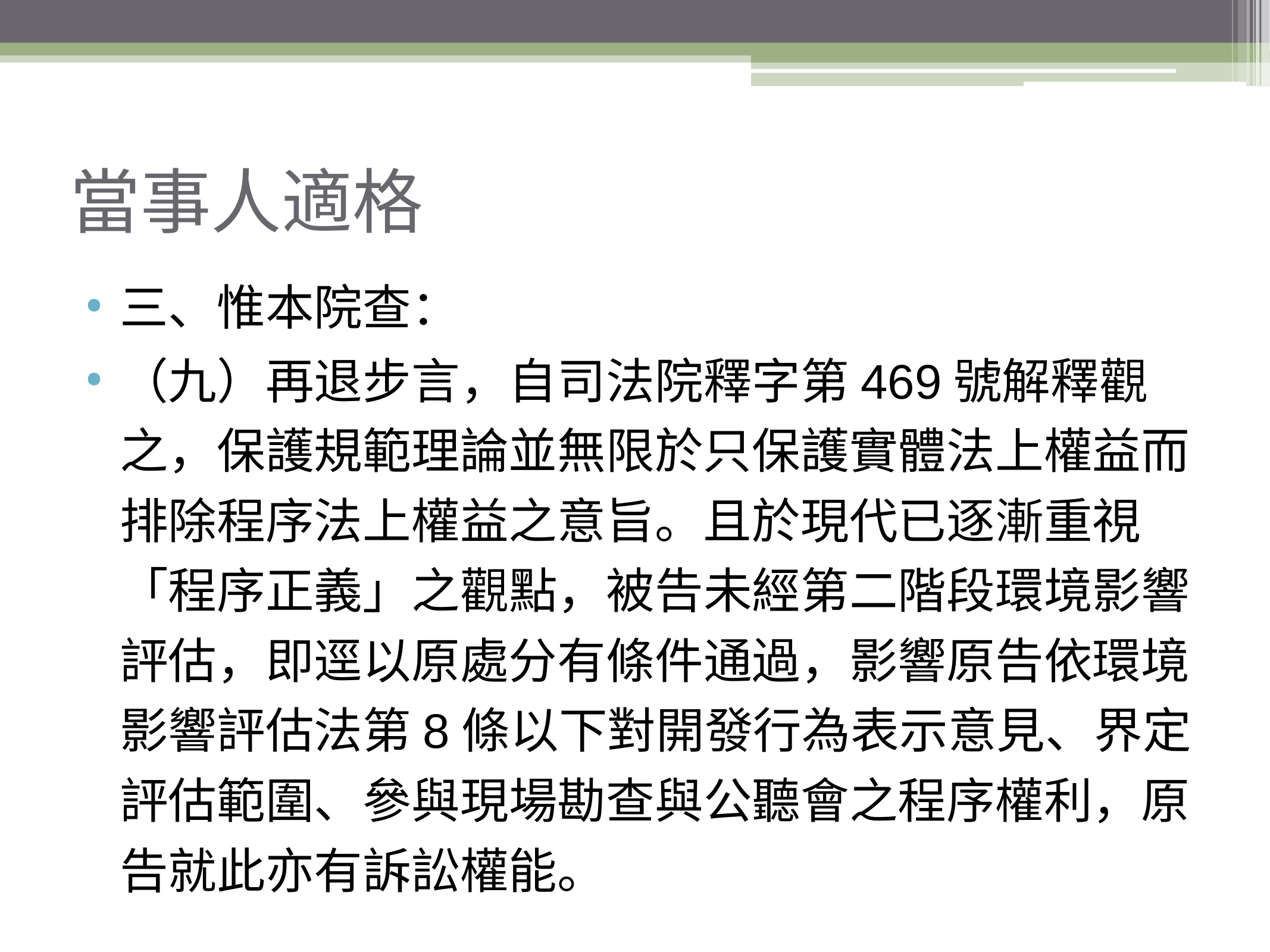

# 當事人適格
三、惟本院查：
（九）再退步言，自司法院釋字第469號解釋觀之，保護規範理論並無限於只保護實體法上權益而排除程序法上權益之意旨。且於現代已逐漸重視「程序正義」之觀點，被告未經第二階段環境影響評估，即逕以原處分有條件通過，影響原告依環境影響評估法第8條以下對開發行為表示意見、界定評估範圍、參與現場勘查與公聽會之程序權利，原告就此亦有訴訟權能。